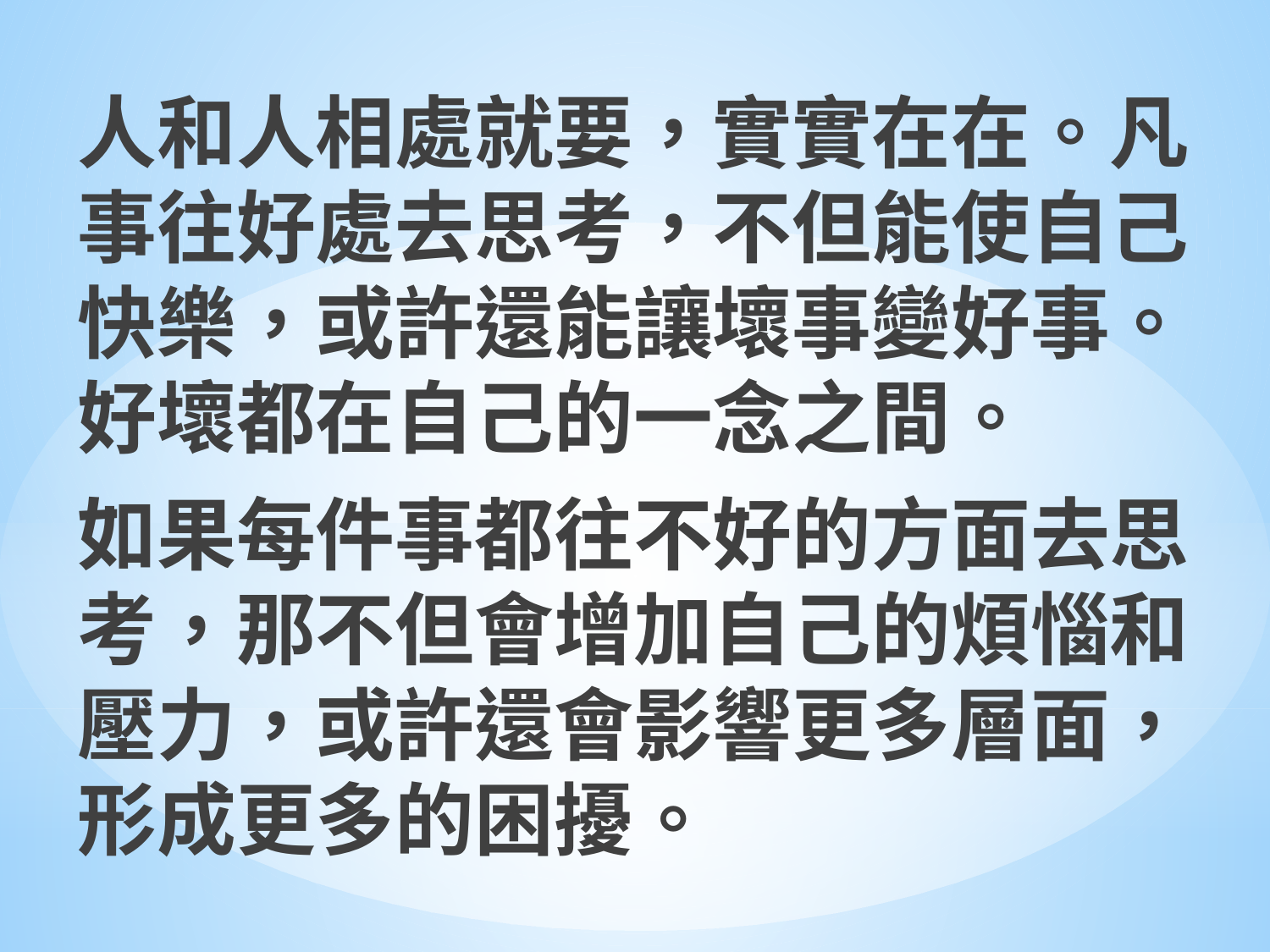

#
人和人相處就要，實實在在。凡事往好處去思考，不但能使自己快樂，或許還能讓壞事變好事。好壞都在自己的一念之間。
如果每件事都往不好的方面去思考，那不但會增加自己的煩惱和壓力，或許還會影響更多層面，形成更多的困擾。